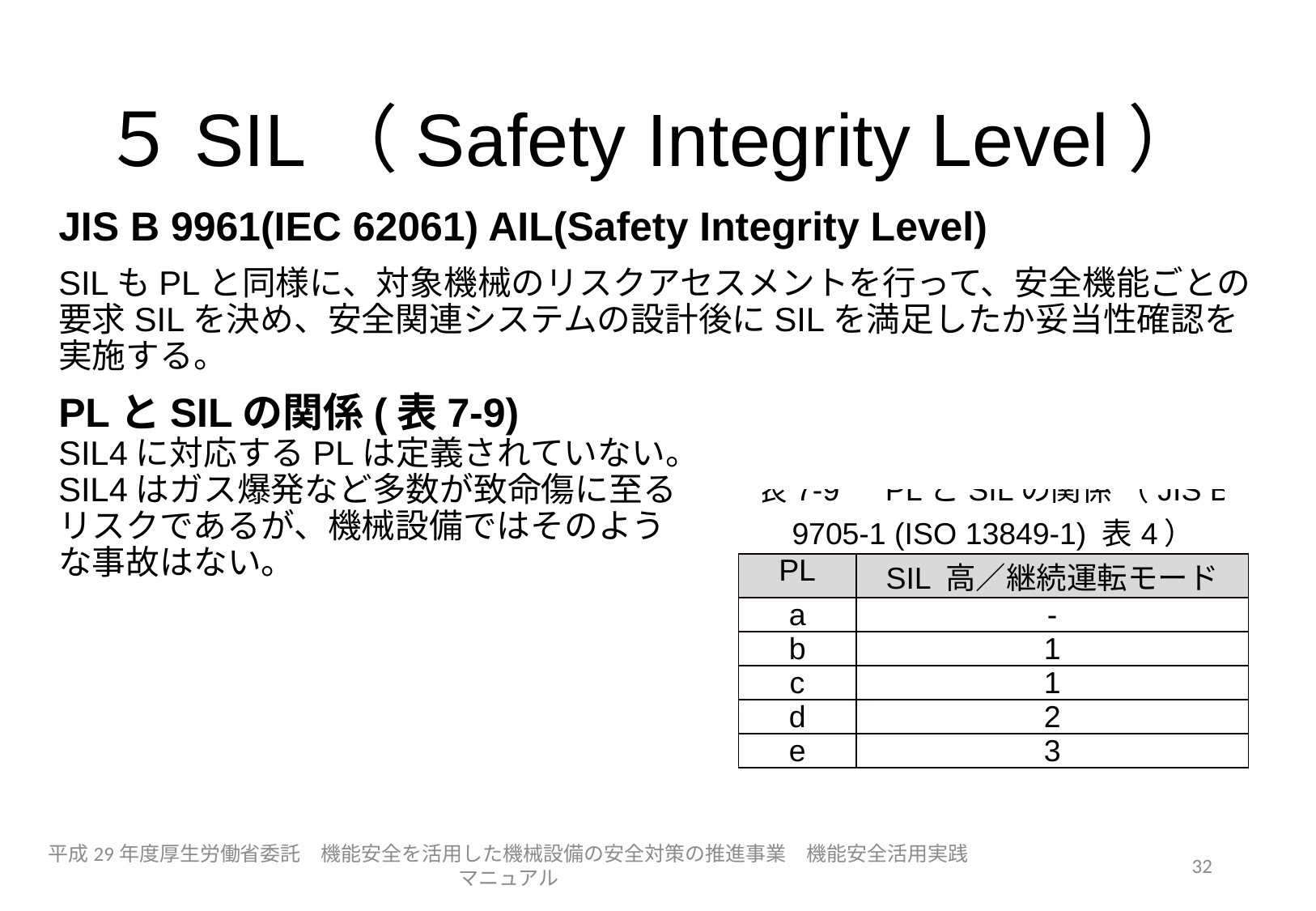

# ５SIL（Safety Integrity Level）
JIS B 9961(IEC 62061) AIL(Safety Integrity Level)
SILもPLと同様に、対象機械のリスクアセスメントを行って、安全機能ごとの要求SILを決め、安全関連システムの設計後にSILを満足したか妥当性確認を実施する。
PLとSILの関係(表7-9)
SIL4に対応するPLは定義されていない。
SIL4はガス爆発など多数が致命傷に至る
リスクであるが、機械設備ではそのよう
な事故はない。
| 表7-9　PLとSILの関係 （JIS B 9705-1 (ISO 13849-1) 表4） |  |
| --- | --- |
| PL | SIL 高／継続運転モード |
| a | - |
| b | 1 |
| c | 1 |
| d | 2 |
| e | 3 |
平成29年度厚生労働省委託　機能安全を活用した機械設備の安全対策の推進事業　機能安全活用実践マニュアル
32